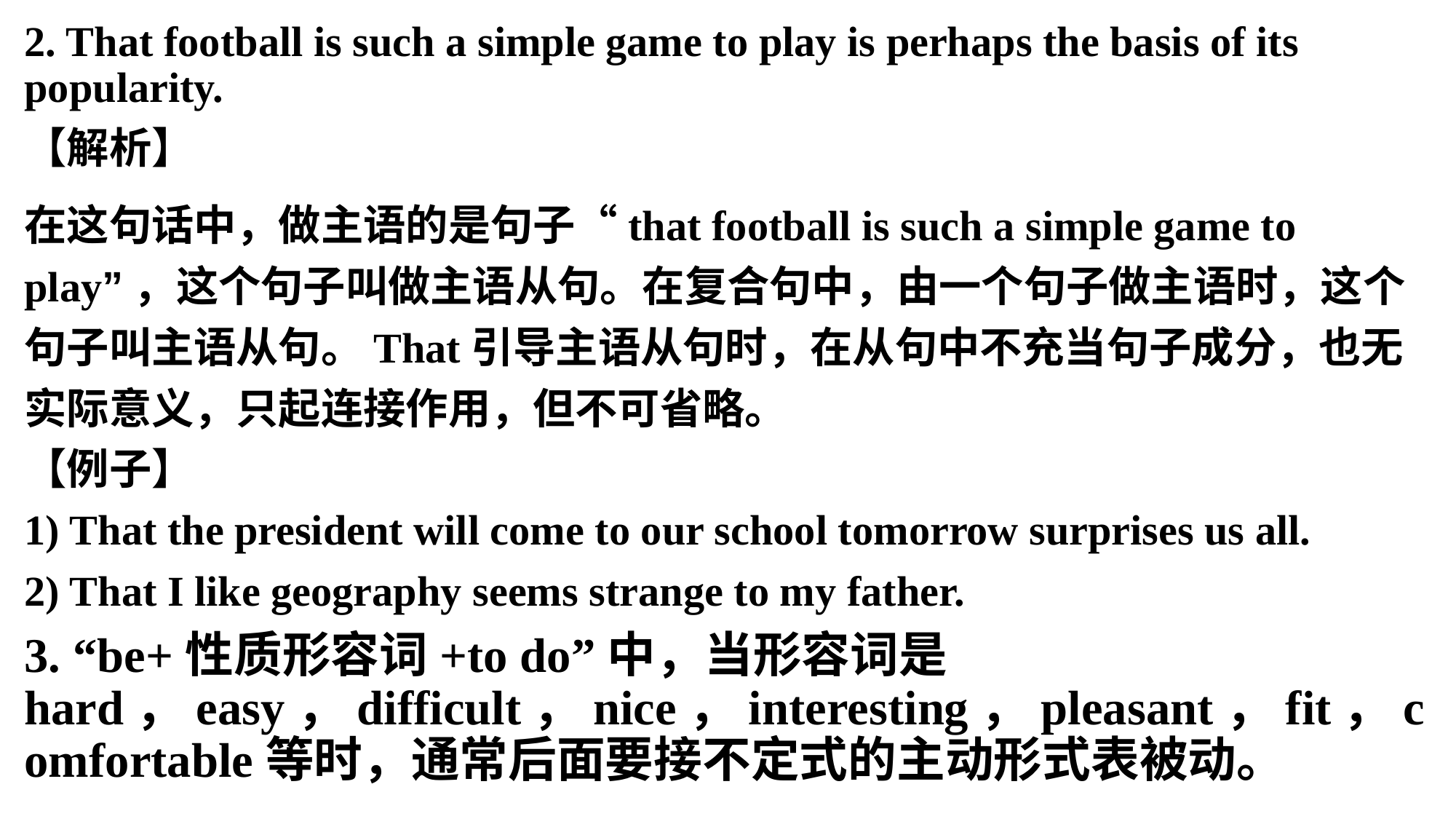

2. That football is such a simple game to play is perhaps the basis of its popularity.
【解析】
在这句话中，做主语的是句子“that football is such a simple game to play”，这个句子叫做主语从句。在复合句中，由一个句子做主语时，这个句子叫主语从句。That引导主语从句时，在从句中不充当句子成分，也无实际意义，只起连接作用，但不可省略。
【例子】
1) That the president will come to our school tomorrow surprises us all.
2) That I like geography seems strange to my father.
3. “be+性质形容词+to do”中，当形容词是hard，easy，difficult，nice，interesting，pleasant，fit，comfortable等时，通常后面要接不定式的主动形式表被动。